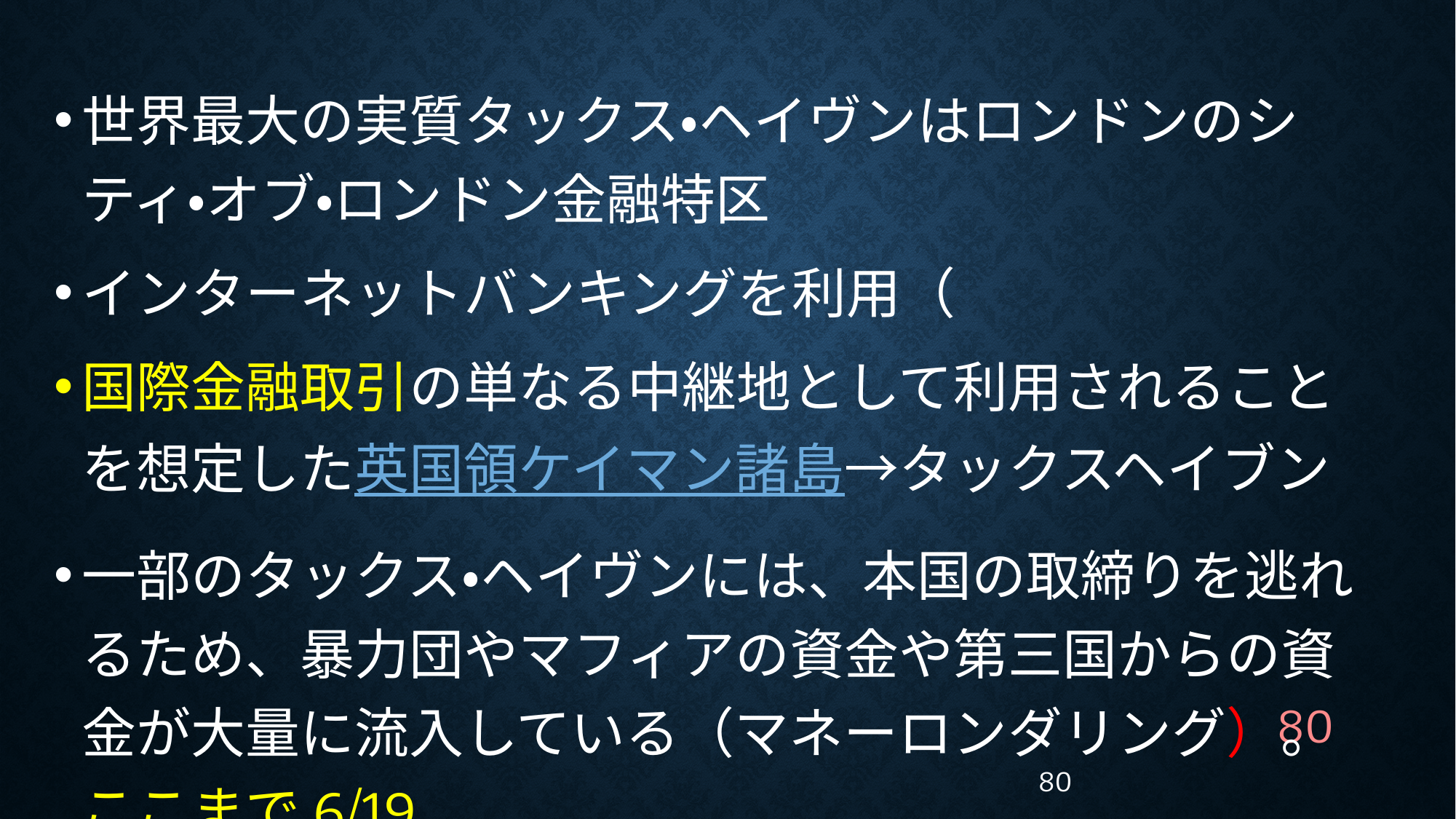

世界最大の実質タックス・ヘイヴンはロンドンのシティ・オブ・ロンドン金融特区
インターネットバンキングを利用（
国際金融取引の単なる中継地として利用されることを想定した英国領ケイマン諸島→タックスヘイブン
一部のタックス・ヘイヴンには、本国の取締りを逃れるため、暴力団やマフィアの資金や第三国からの資金が大量に流入している（マネーロンダリング）。ここまで6/19
80
80